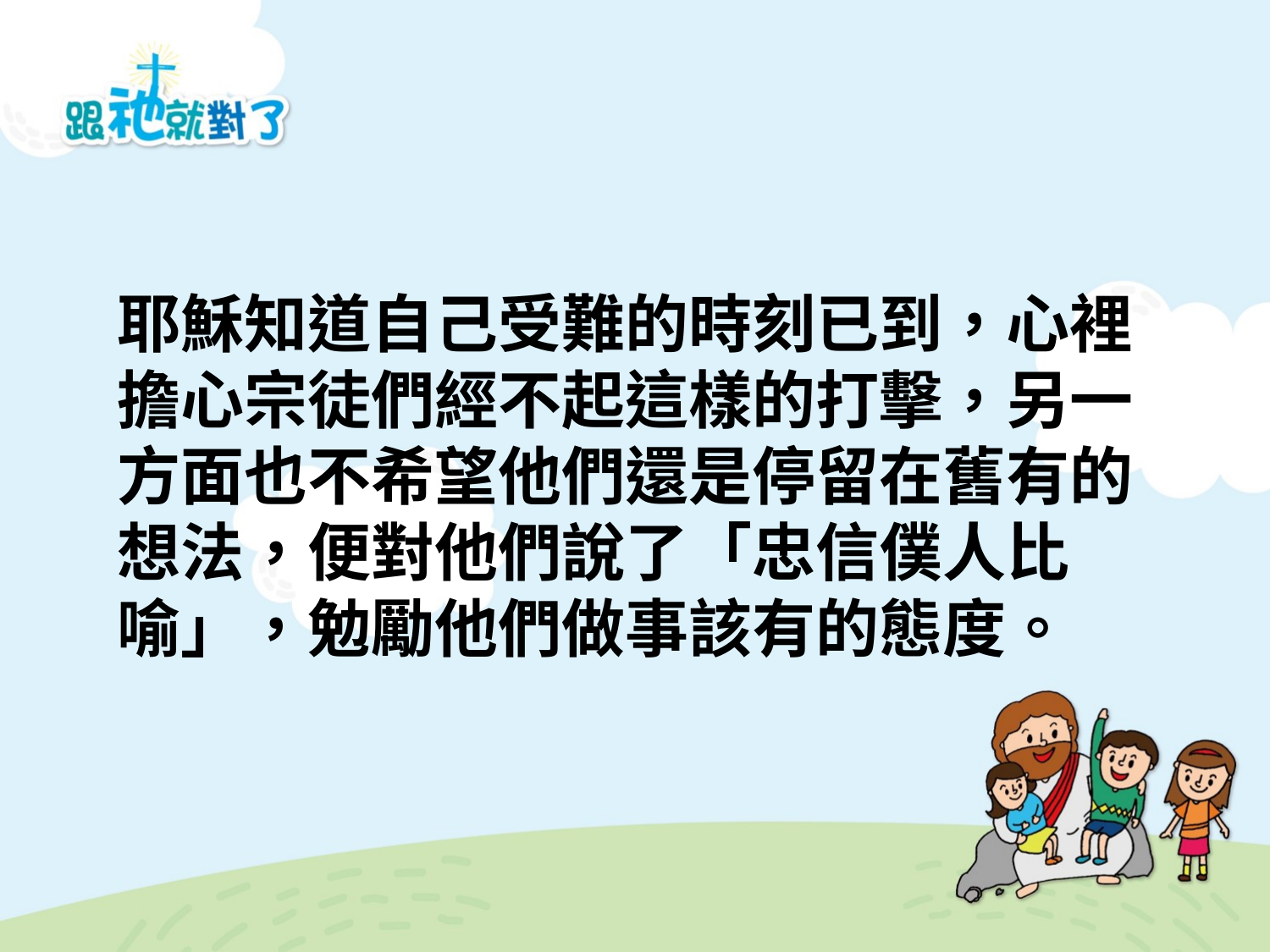

耶穌知道自己受難的時刻已到，心裡擔心宗徒們經不起這樣的打擊，另一方面也不希望他們還是停留在舊有的想法，便對他們說了「忠信僕人比喻」，勉勵他們做事該有的態度。